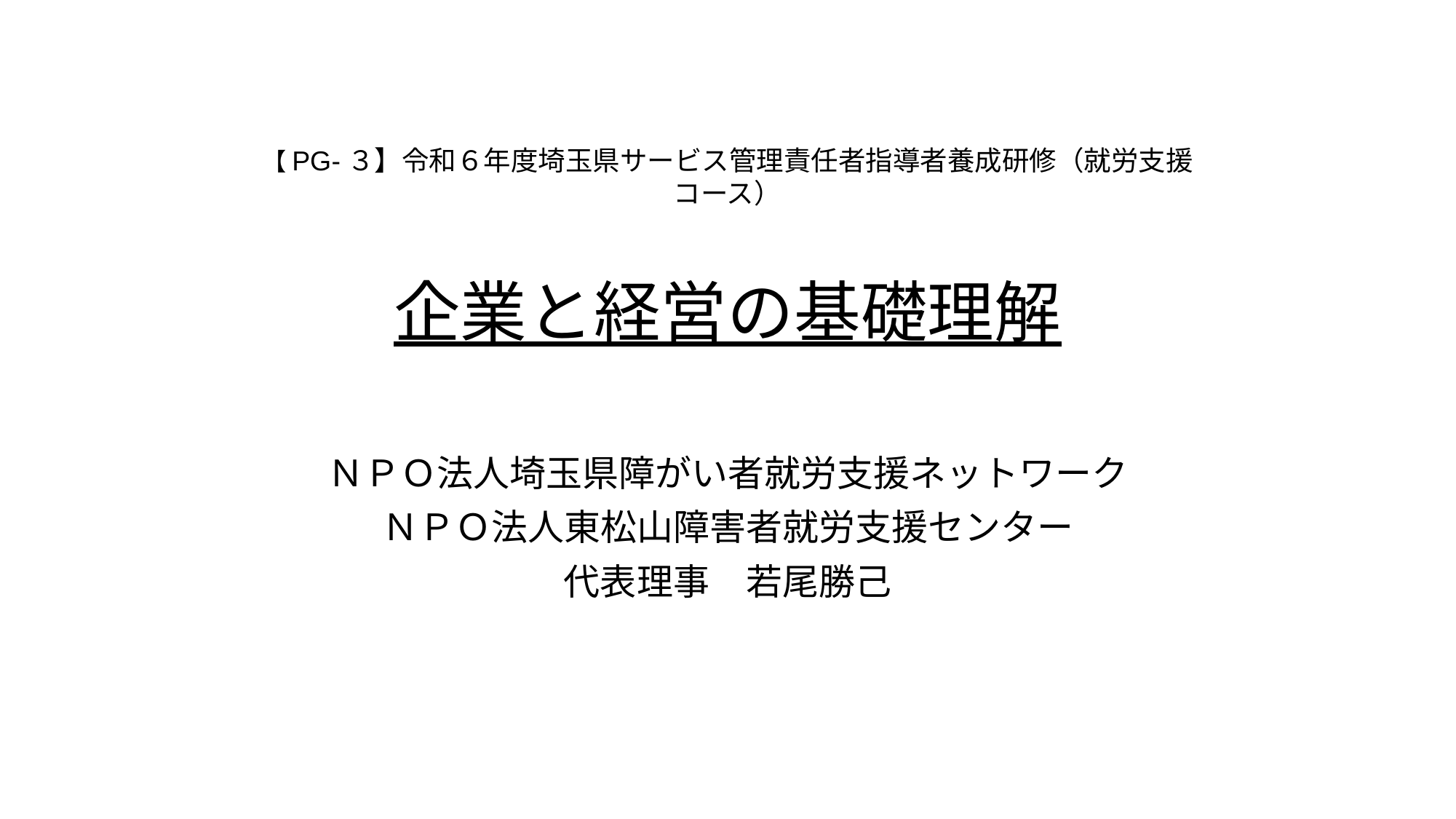

【PG-３】令和６年度埼玉県サービス管理責任者指導者養成研修（就労支援コース）
# 企業と経営の基礎理解
ＮＰＯ法人埼玉県障がい者就労支援ネットワーク
ＮＰＯ法人東松山障害者就労支援センター
代表理事　若尾勝己